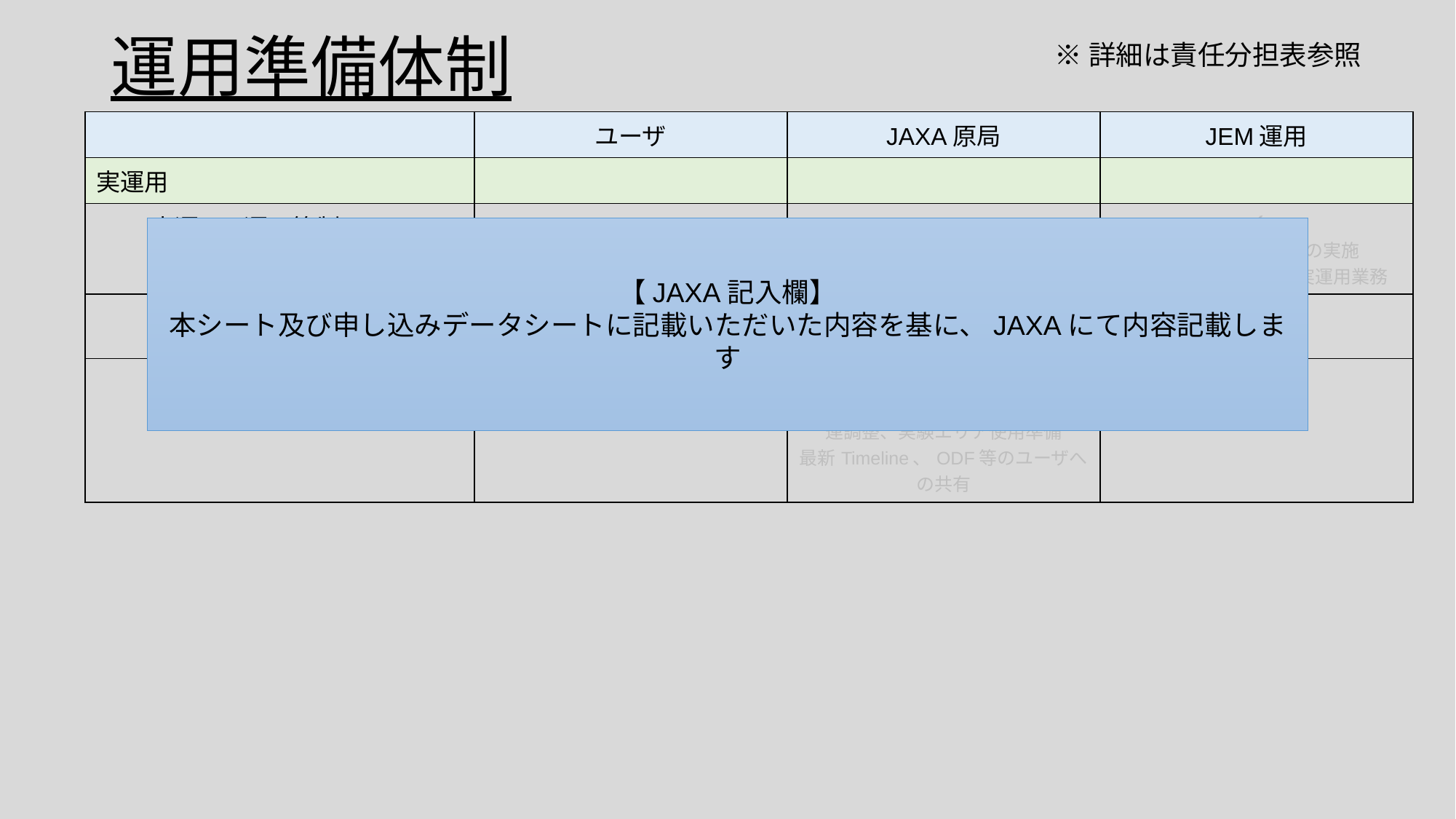

# 運用準備体制
※詳細は責任分担表参照
|  | ユーザ | JAXA原局 | JEM運用 |
| --- | --- | --- | --- |
| 実運用 |  |  |  |
| 実運用(運用管制) |  |  | ✓ クルー・地上タスクの実施 他FCTとの調整等の実運用業務 |
| コンソール支援 | ✓ 実験エリアでのモニタ |  |  |
| オフライン支援 |  | ✓ ユーザへの訓練提供、ユーザロジ関連調整、実験エリア使用準備 最新Timeline、ODF等のユーザへの共有 |  |
【JAXA記入欄】
本シート及び申し込みデータシートに記載いただいた内容を基に、JAXAにて内容記載します